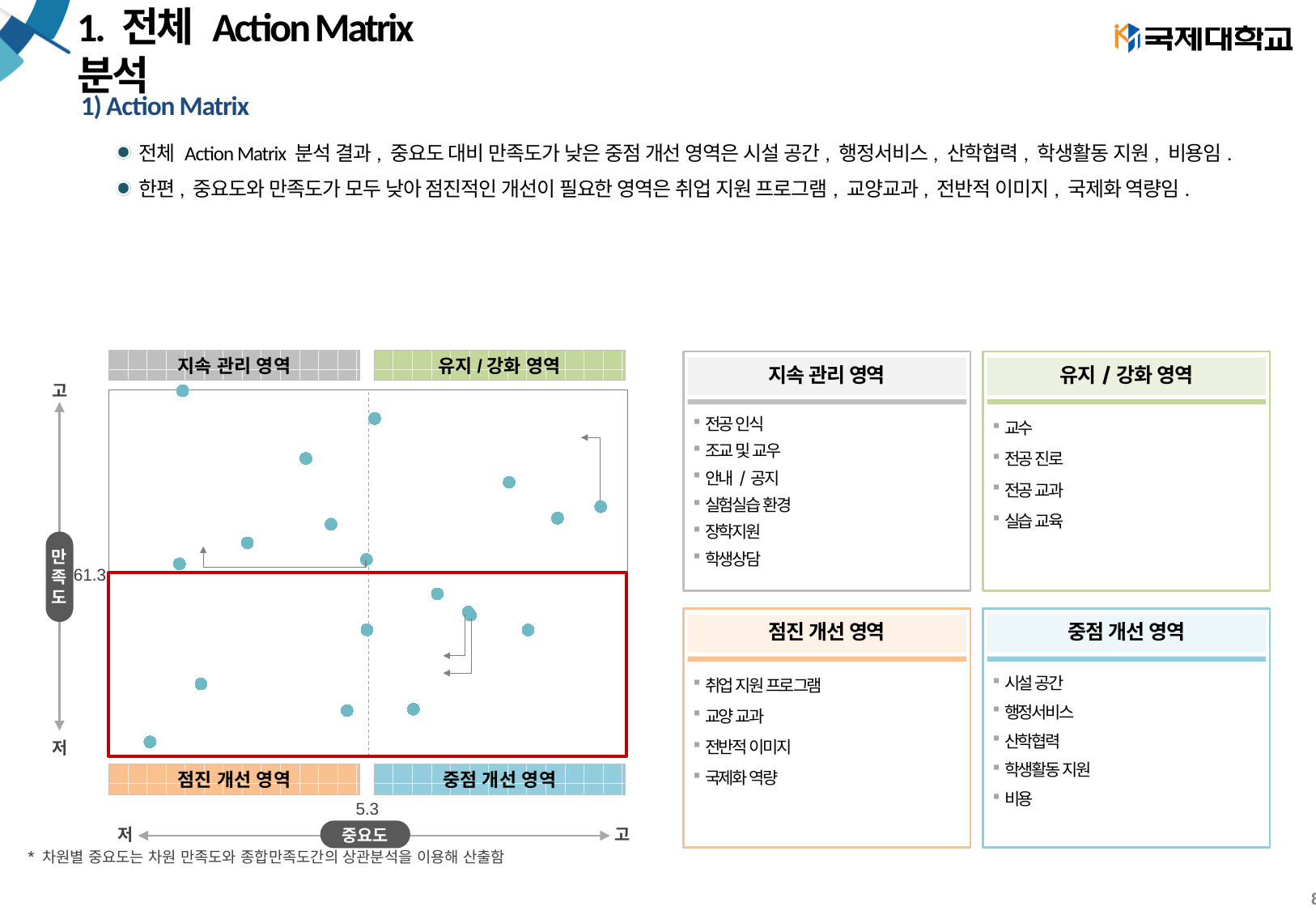

# 1. 전체 Action Matrix 분석
1) Action Matrix
전체 Action Matrix 분석 결과, 중요도 대비 만족도가 낮은 중점 개선 영역은 시설 공간, 행정서비스, 산학협력, 학생활동 지원, 비용임.
한편, 중요도와 만족도가 모두 낮아 점진적인 개선이 필요한 영역은 취업 지원 프로그램, 교양교과, 전반적 이미지, 국제화 역량임.

### Chart

| Category | Y축 |
|---|---|
지속 관리 영역
유지/강화 영역

지속 관리 영역

유지/강화 영역

고
만
족
도
저
전공 인식
조교 및 교우
안내/공지
실험실습 환경
장학지원
학생상담
교수
전공 진로
전공 교과
실습 교육

61.3

점진 개선 영역

중점 개선 영역

취업 지원 프로그램
교양 교과
전반적 이미지
국제화 역량
시설 공간
행정서비스
산학협력
학생활동 지원
비용
점진 개선 영역
중점 개선 영역
5.3
중요도
저
고
* 차원별 중요도는 차원 만족도와 종합만족도간의 상관분석을 이용해 산출함